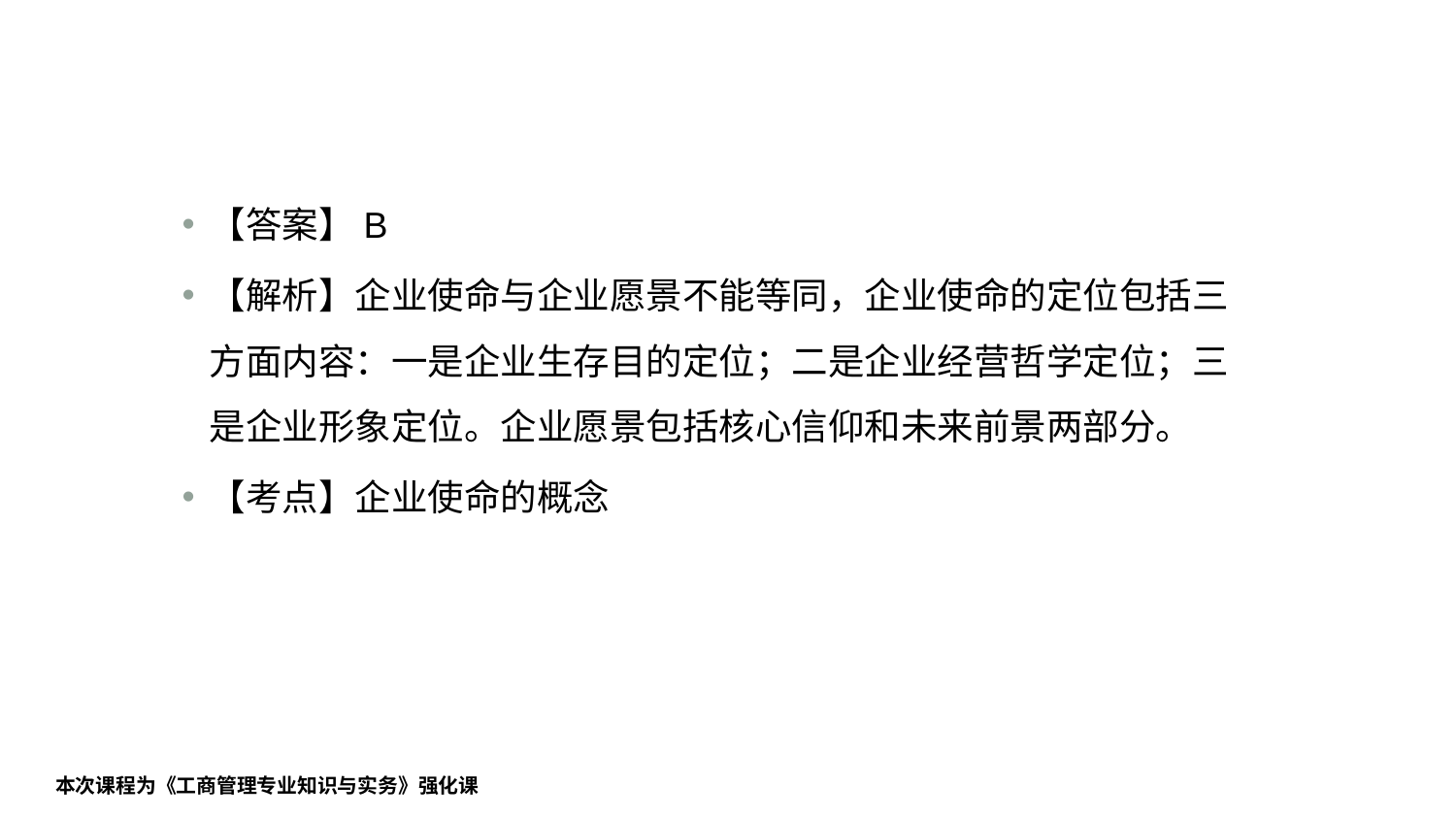

#
【答案】B
【解析】企业使命与企业愿景不能等同，企业使命的定位包括三方面内容：一是企业生存目的定位；二是企业经营哲学定位；三是企业形象定位。企业愿景包括核心信仰和未来前景两部分。
【考点】企业使命的概念